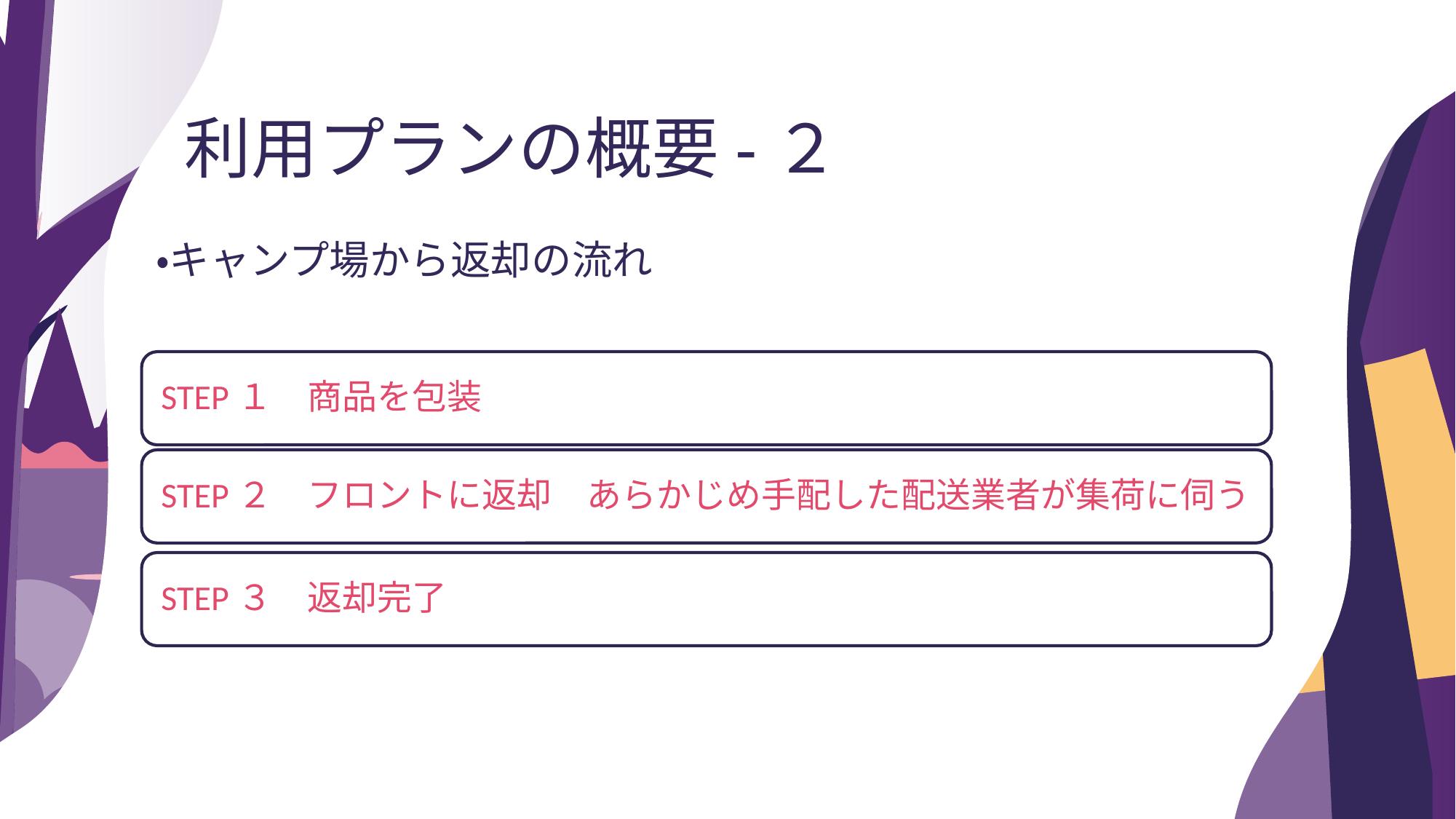

利用プランの概要-２
・キャンプ場から返却の流れ
STEP１　商品を包装
STEP２　フロントに返却　あらかじめ手配した配送業者が集荷に伺う
STEP３　返却完了